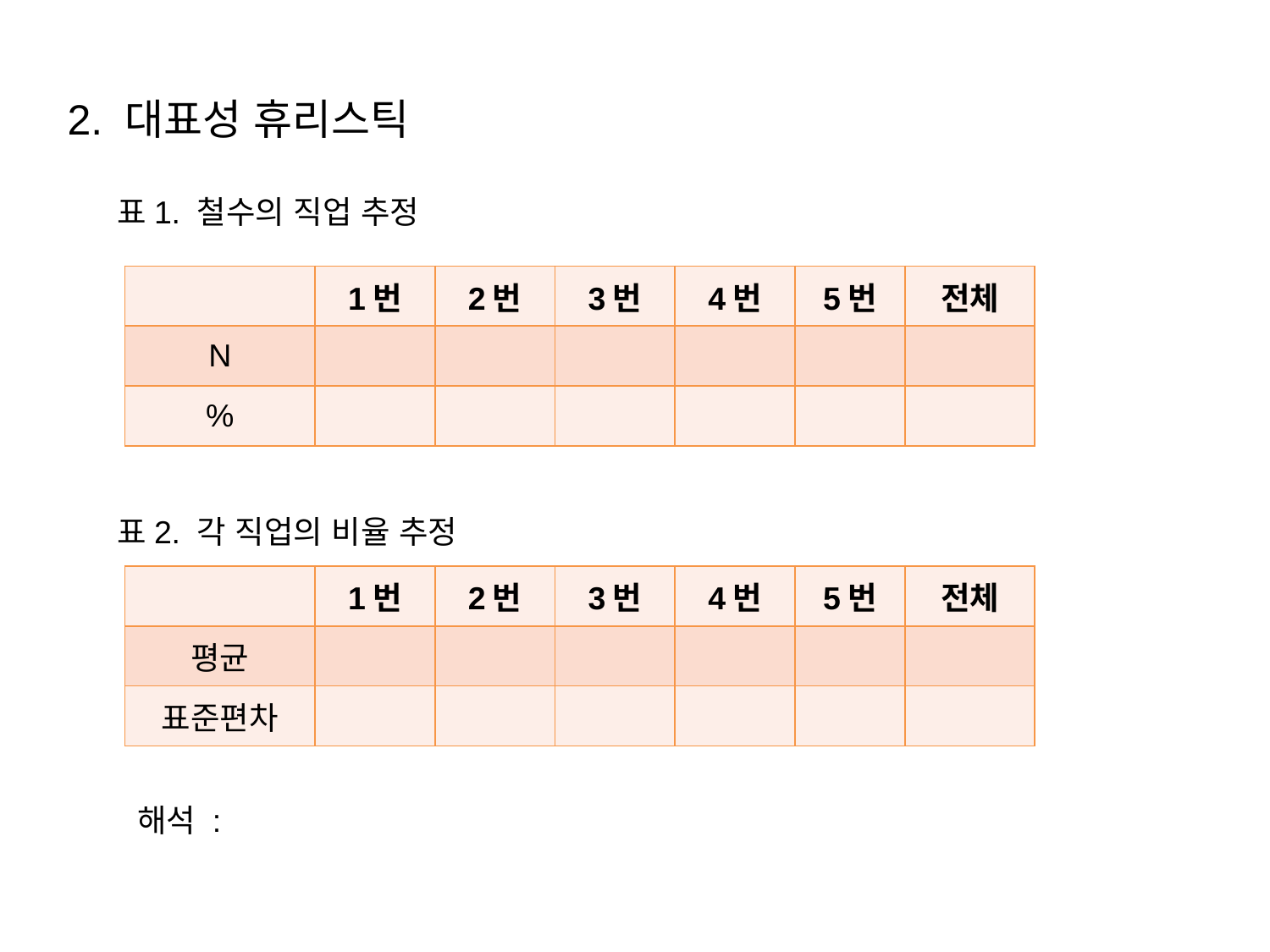

2. 대표성 휴리스틱
표1. 철수의 직업 추정
|  | 1번 | 2번 | 3번 | 4번 | 5번 | 전체 |
| --- | --- | --- | --- | --- | --- | --- |
| N |  |  |  |  |  |  |
| % |  |  |  |  |  |  |
표2. 각 직업의 비율 추정
|  | 1번 | 2번 | 3번 | 4번 | 5번 | 전체 |
| --- | --- | --- | --- | --- | --- | --- |
| 평균 |  |  |  |  |  |  |
| 표준편차 |  |  |  |  |  |  |
해석 :